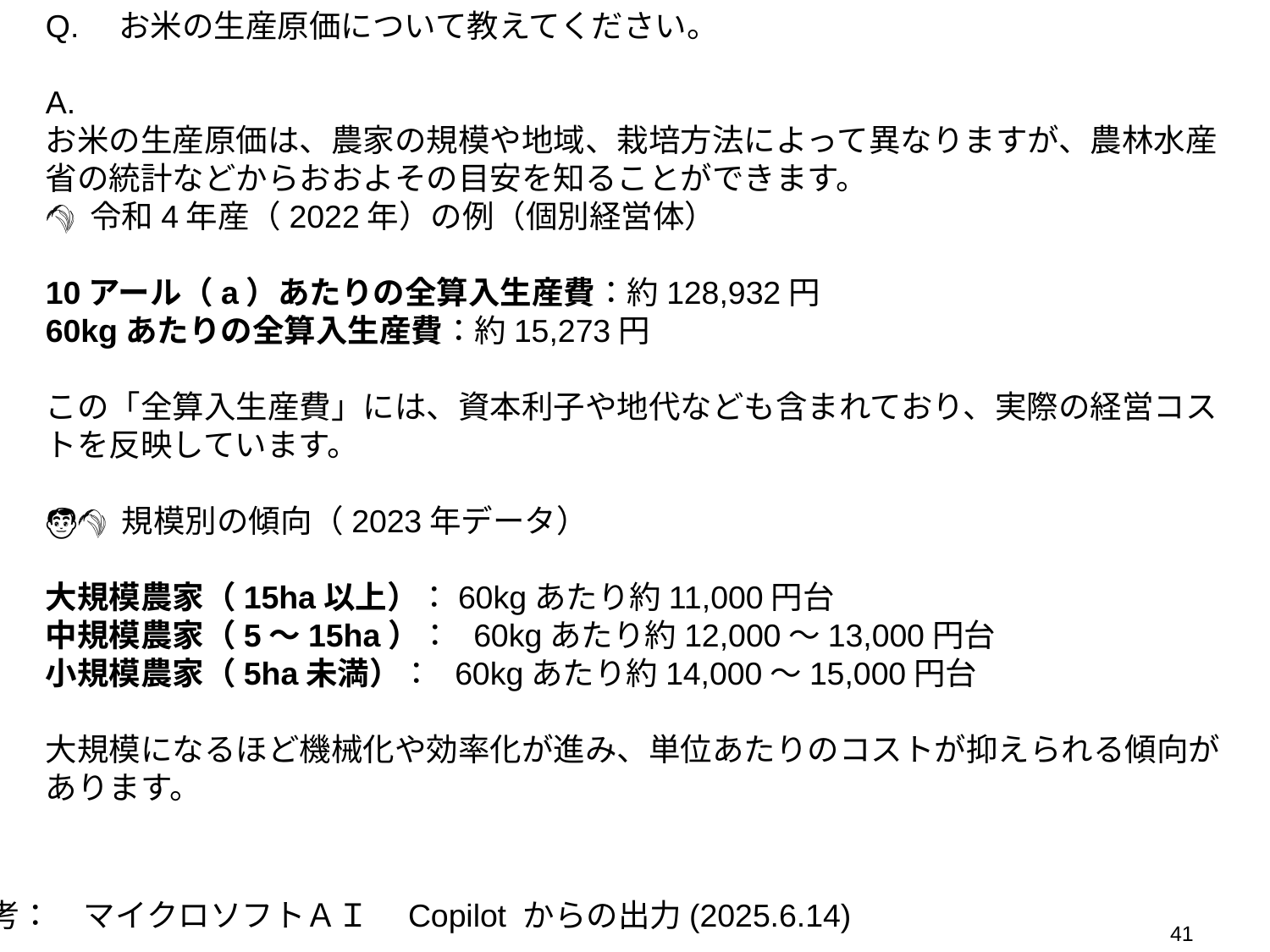

Q.　お米の生産原価について教えてください。

A.
お米の生産原価は、農家の規模や地域、栽培方法によって異なりますが、農林水産省の統計などからおおよその目安を知ることができます。
🌾 令和4年産（2022年）の例（個別経営体）

10アール（a）あたりの全算入生産費：約128,932円
60kgあたりの全算入生産費：約15,273円

この「全算入生産費」には、資本利子や地代なども含まれており、実際の経営コストを反映しています。

👨‍🌾 規模別の傾向（2023年データ）

大規模農家（15ha以上）：60kgあたり約11,000円台
中規模農家（5〜15ha）：  60kgあたり約12,000〜13,000円台
小規模農家（5ha未満）：  60kgあたり約14,000〜15,000円台

大規模になるほど機械化や効率化が進み、単位あたりのコストが抑えられる傾向があります。

🧾 主なコスト内訳（1kgあたりの例）
種苗費：約4.7円
肥料費：約21.1円
農薬費：約9.6円
機械費（農機具費）：約34.1円
労務費：約41.8円
地代・賃貸料：約27.3円
その他（光熱費、水利費など）：合計で約48円程度
→ 合計：約186.9円/kg（玄米）
このように、肥料や燃料の価格変動が生産原価に大きく影響します。特に近年は肥料価格の高騰がコスト増の要因となっています。
もっと詳しく知りたい項目（例えば「有機栽培のコスト」や「販売価格との比較」など）があれば、ぜひ教えてください！
備考：　マイクロソフトＡＩ　Copilot からの出力(2025.6.14)
41